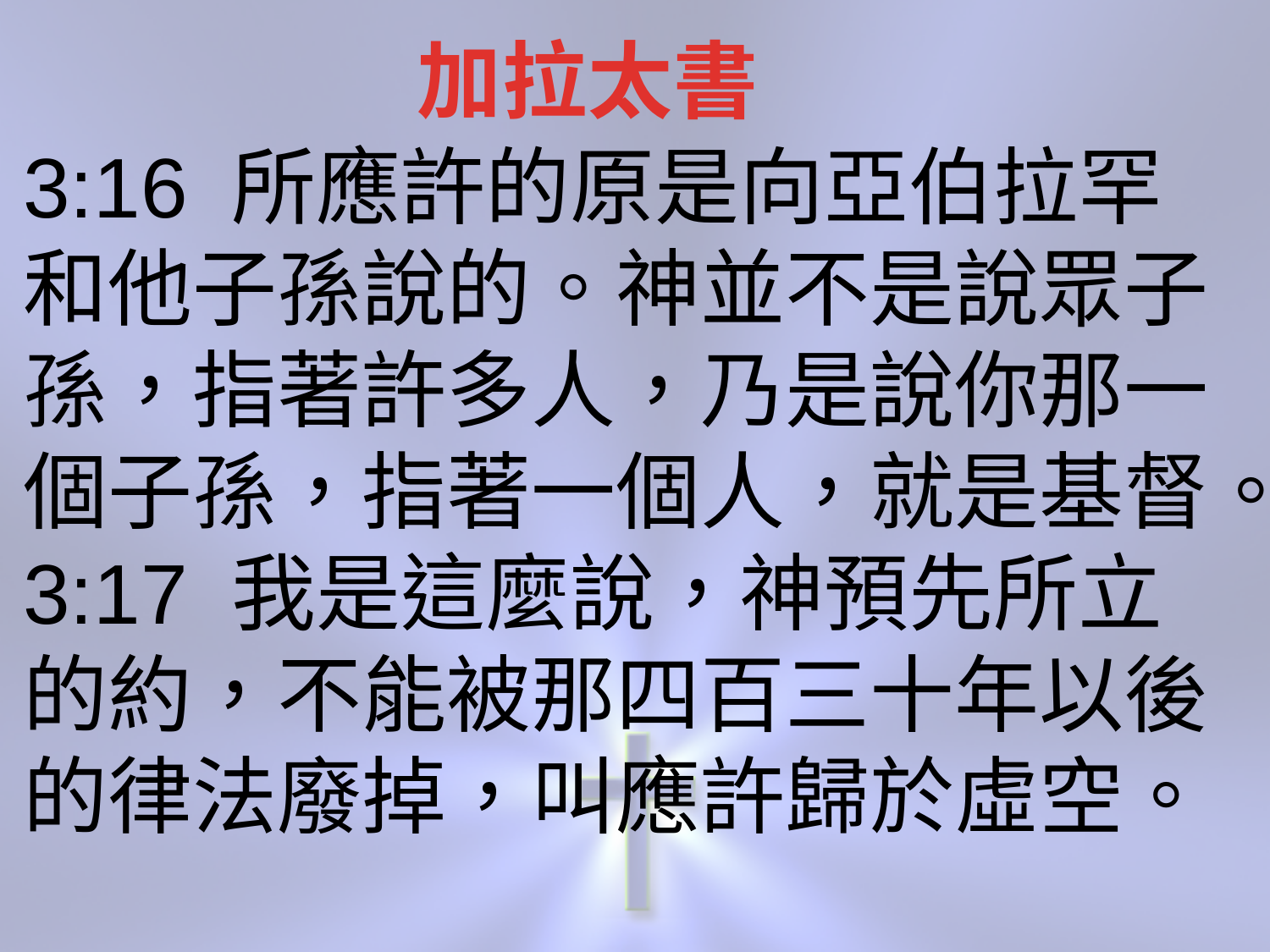

加拉太書
3:16 所應許的原是向亞伯拉罕和他子孫說的。神並不是說眾子孫，指著許多人，乃是說你那一個子孫，指著一個人，就是基督。3:17 我是這麼說，神預先所立的約，不能被那四百三十年以後的律法廢掉，叫應許歸於虛空。